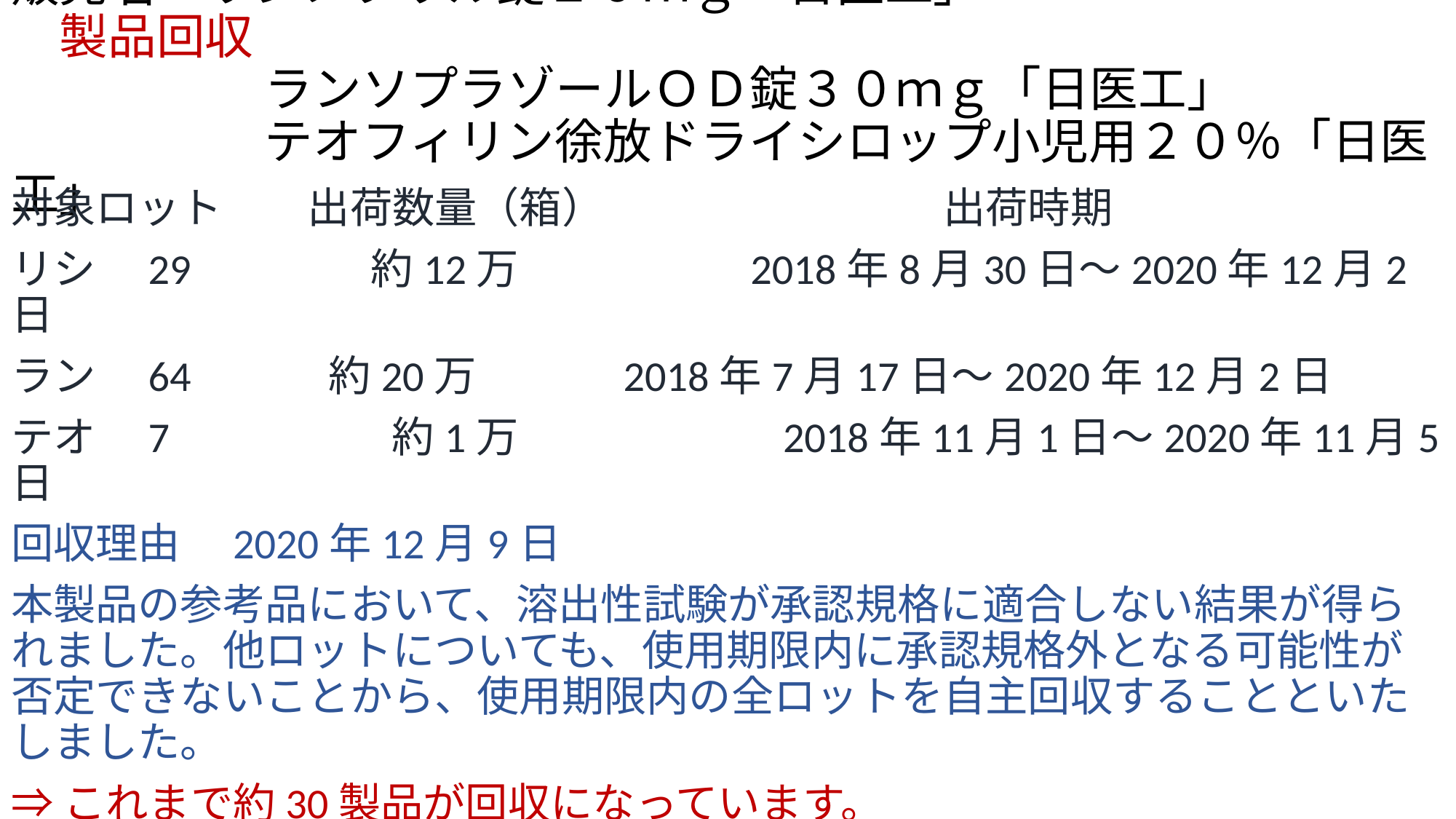

# 販売名　リシノプリル錠１０ｍｇ「日医工」　　　　　　　　　　製品回収　 　　　　　ランソプラゾールＯＤ錠３０ｍｇ「日医工」 　　　　　 テオフィリン徐放ドライシロップ小児用２０％「日医工」
対象ロット　　出荷数量（箱）　　　　　　　　出荷時期
リシ　29　　　　約12万　　　　　 2018年8月30日～2020年12月2日
ラン　64　　　約20万　　　 2018年7月17日～2020年12月2日
テオ　7　　　　　約1万　　　　　　2018年11月1日～2020年11月5日
回収理由　2020年12月9日
本製品の参考品において、溶出性試験が承認規格に適合しない結果が得られました。他ロットについても、使用期限内に承認規格外となる可能性が否定できないことから、使用期限内の全ロットを自主回収することといたしました。
⇒これまで約30製品が回収になっています。
さらにGMP不備が発見されて製品回収が増えているのでしょう。